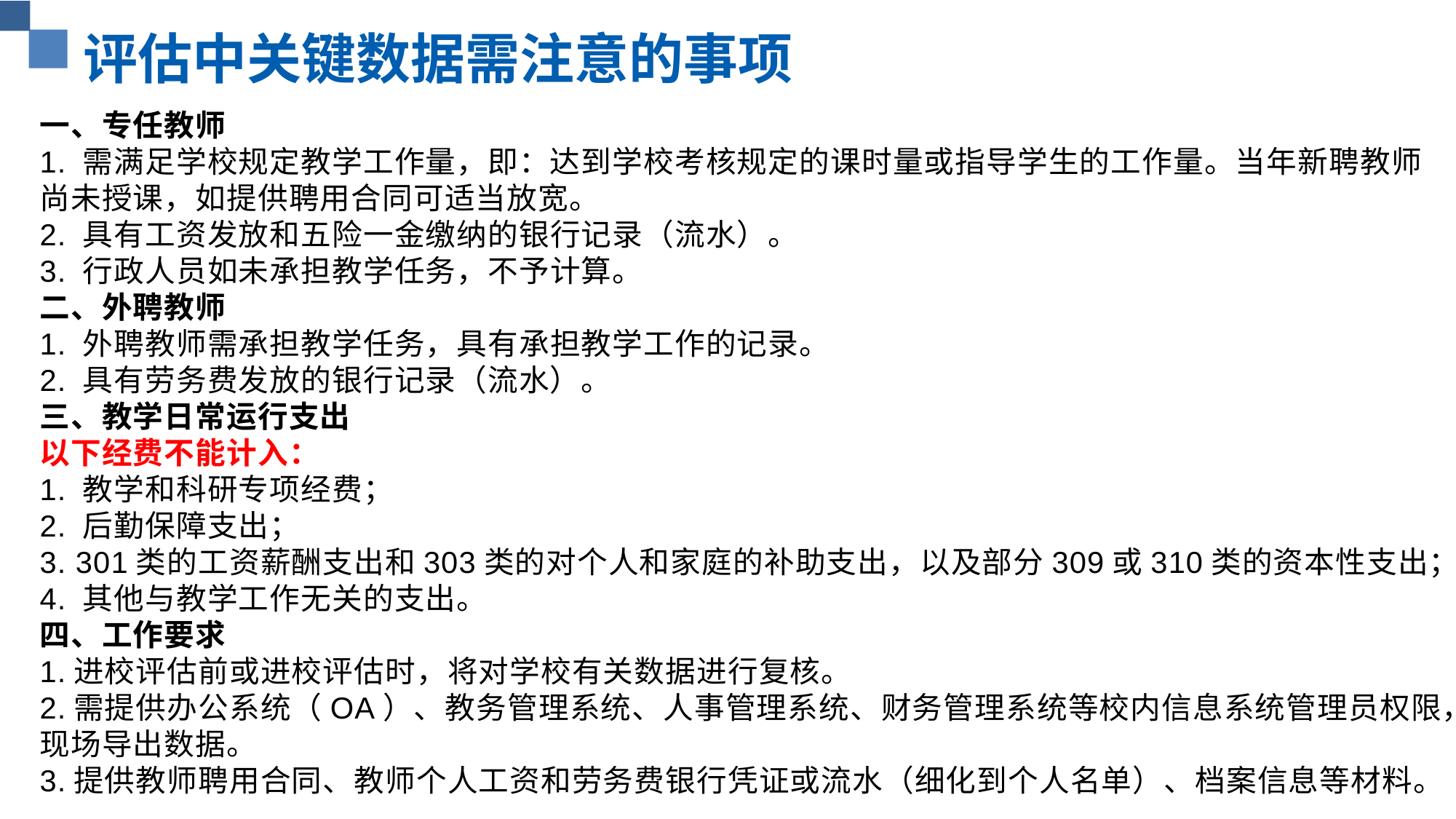

# 评估中关键数据需注意的事项

一、专任教师
1. 需满足学校规定教学工作量，即：达到学校考核规定的课时量或指导学生的工作量。当年新聘教师尚未授课，如提供聘用合同可适当放宽。
2. 具有工资发放和五险一金缴纳的银行记录（流水）。
3. 行政人员如未承担教学任务，不予计算。
二、外聘教师
1. 外聘教师需承担教学任务，具有承担教学工作的记录。
2. 具有劳务费发放的银行记录（流水）。
三、教学日常运行支出
以下经费不能计入：
1. 教学和科研专项经费；
2. 后勤保障支出；
3. 301类的工资薪酬支出和303类的对个人和家庭的补助支出，以及部分309或310类的资本性支出；
4. 其他与教学工作无关的支出。
四、工作要求
1.进校评估前或进校评估时，将对学校有关数据进行复核。
2.需提供办公系统（OA）、教务管理系统、人事管理系统、财务管理系统等校内信息系统管理员权限，现场导出数据。
3.提供教师聘用合同、教师个人工资和劳务费银行凭证或流水（细化到个人名单）、档案信息等材料。